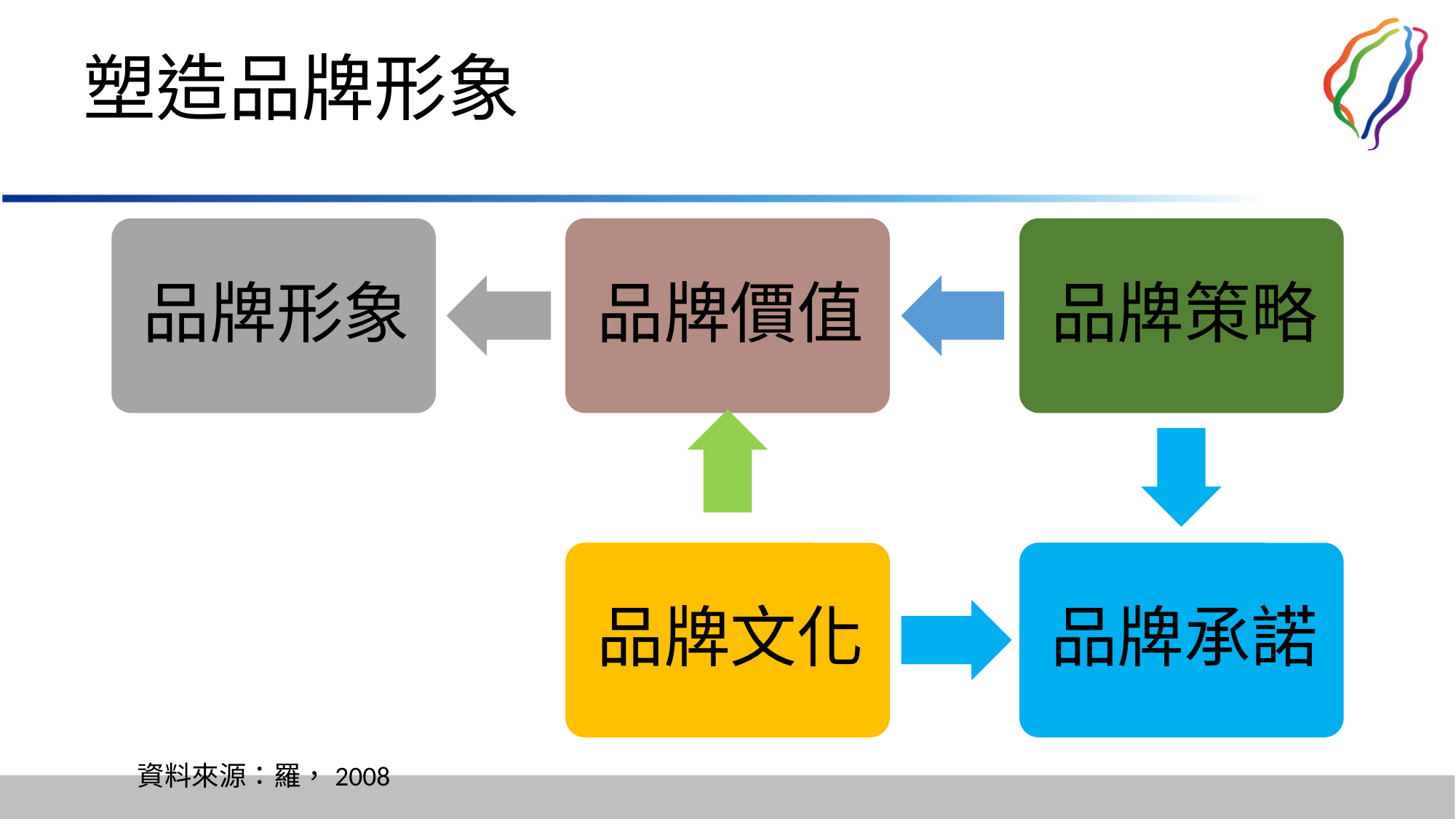

# 塑造品牌形象
品牌形象

品牌價值

品牌策略

品牌承諾

品牌文化

資料來源：羅，2008